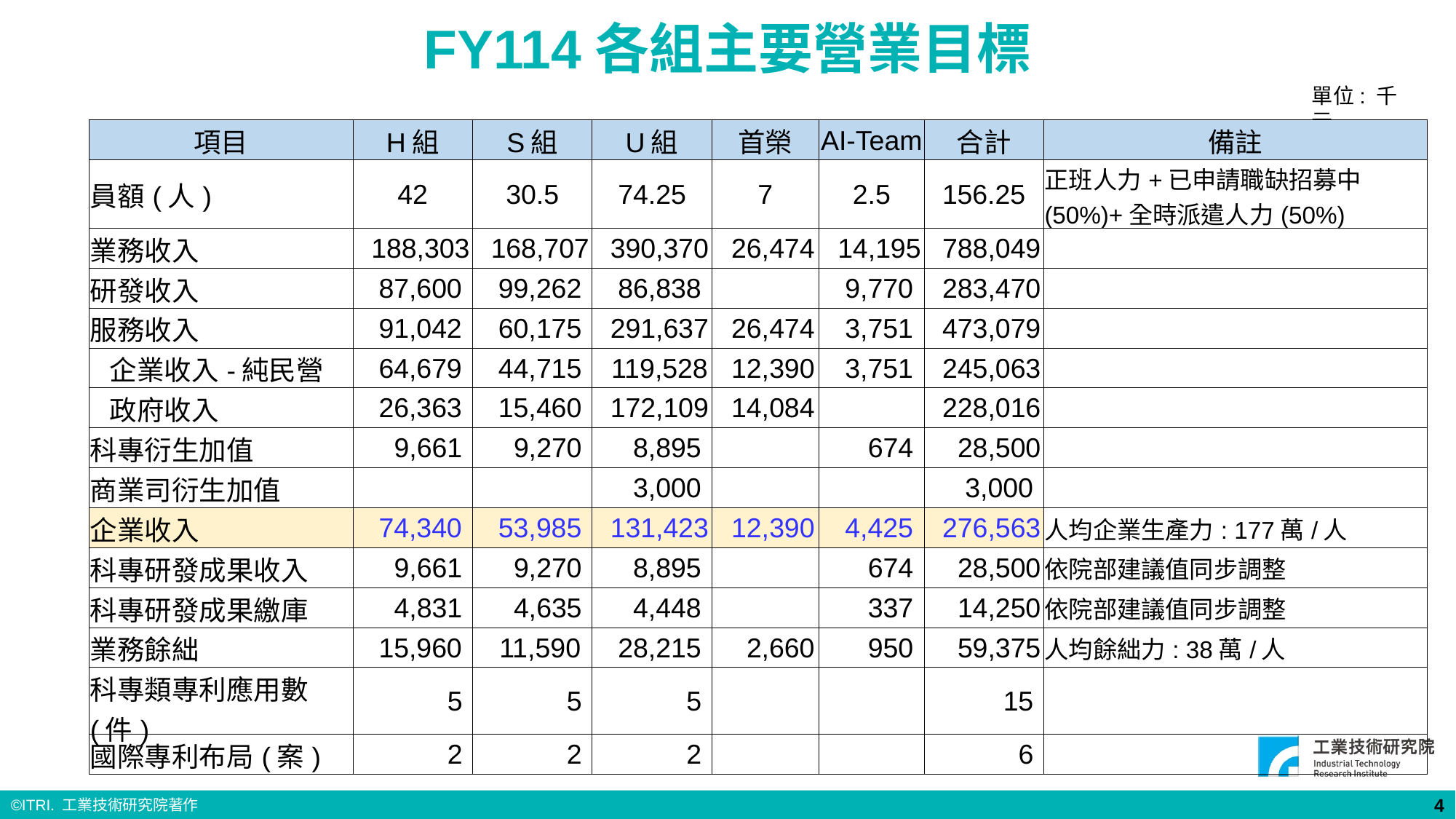

# FY114各組主要營業目標
單位: 千元
| 項目 | H組 | S組 | U組 | 首榮 | AI-Team | 合計 | 備註 |
| --- | --- | --- | --- | --- | --- | --- | --- |
| 員額(人) | 42 | 30.5 | 74.25 | 7 | 2.5 | 156.25 | 正班人力+已申請職缺招募中(50%)+全時派遣人力(50%) |
| 業務收入 | 188,303 | 168,707 | 390,370 | 26,474 | 14,195 | 788,049 |  |
| 研發收入 | 87,600 | 99,262 | 86,838 |  | 9,770 | 283,470 |  |
| 服務收入 | 91,042 | 60,175 | 291,637 | 26,474 | 3,751 | 473,079 |  |
| 企業收入-純民營 | 64,679 | 44,715 | 119,528 | 12,390 | 3,751 | 245,063 |  |
| 政府收入 | 26,363 | 15,460 | 172,109 | 14,084 |  | 228,016 |  |
| 科專衍生加值 | 9,661 | 9,270 | 8,895 |  | 674 | 28,500 |  |
| 商業司衍生加值 |  |  | 3,000 |  |  | 3,000 |  |
| 企業收入 | 74,340 | 53,985 | 131,423 | 12,390 | 4,425 | 276,563 | 人均企業生產力: 177萬/人 |
| 科專研發成果收入 | 9,661 | 9,270 | 8,895 |  | 674 | 28,500 | 依院部建議值同步調整 |
| 科專研發成果繳庫 | 4,831 | 4,635 | 4,448 |  | 337 | 14,250 | 依院部建議值同步調整 |
| 業務餘絀 | 15,960 | 11,590 | 28,215 | 2,660 | 950 | 59,375 | 人均餘絀力: 38萬/人 |
| 科專類專利應用數(件) | 5 | 5 | 5 |  |  | 15 |  |
| 國際專利布局(案) | 2 | 2 | 2 |  |  | 6 |  |
4